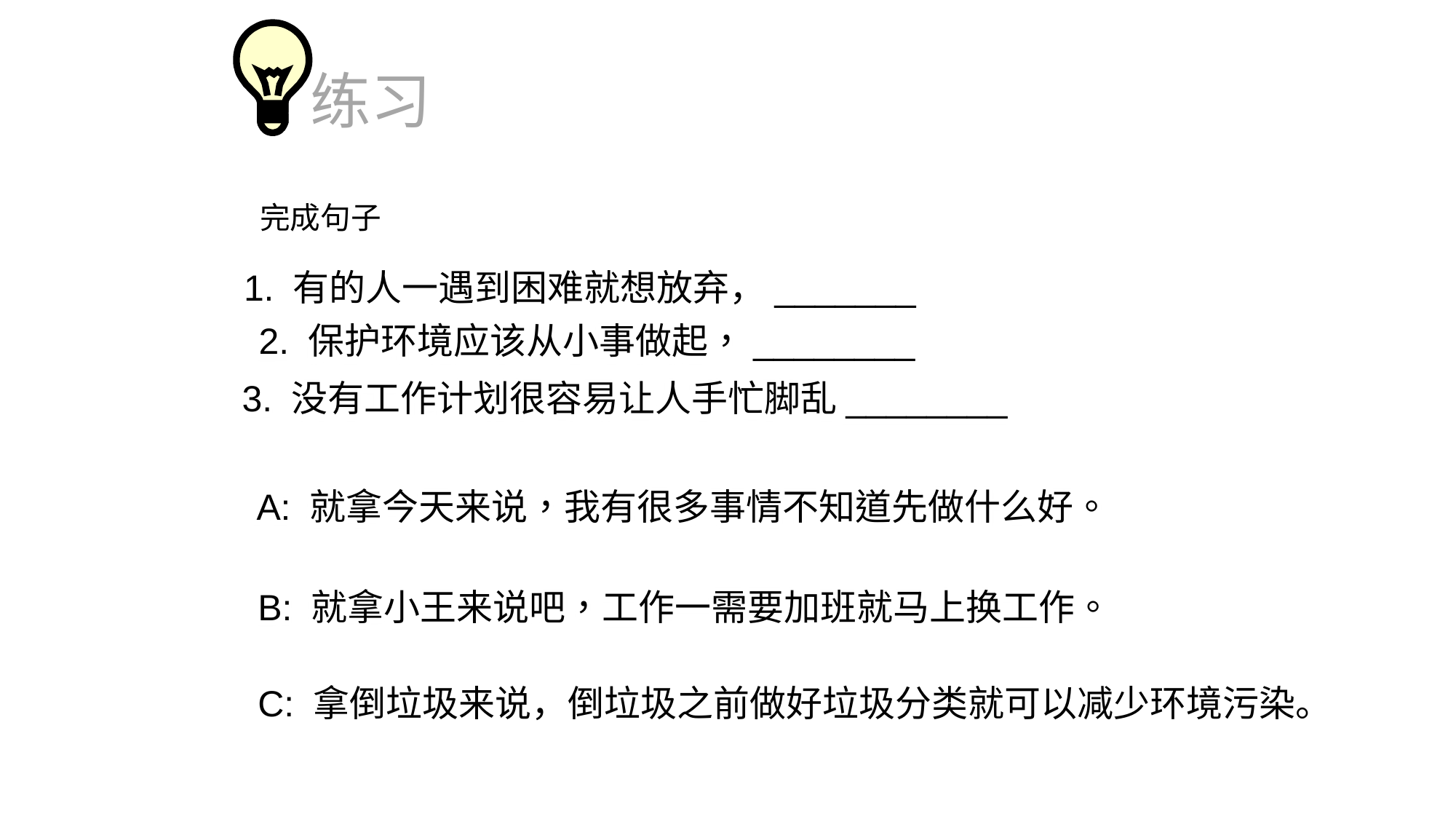

练习
完成句子
1. 有的人一遇到困难就想放弃，_______
2. 保护环境应该从小事做起，________
3. 没有工作计划很容易让人手忙脚乱________
A: 就拿今天来说，我有很多事情不知道先做什么好。
B: 就拿小王来说吧，工作一需要加班就马上换工作。
C: 拿倒垃圾来说，倒垃圾之前做好垃圾分类就可以减少环境污染。